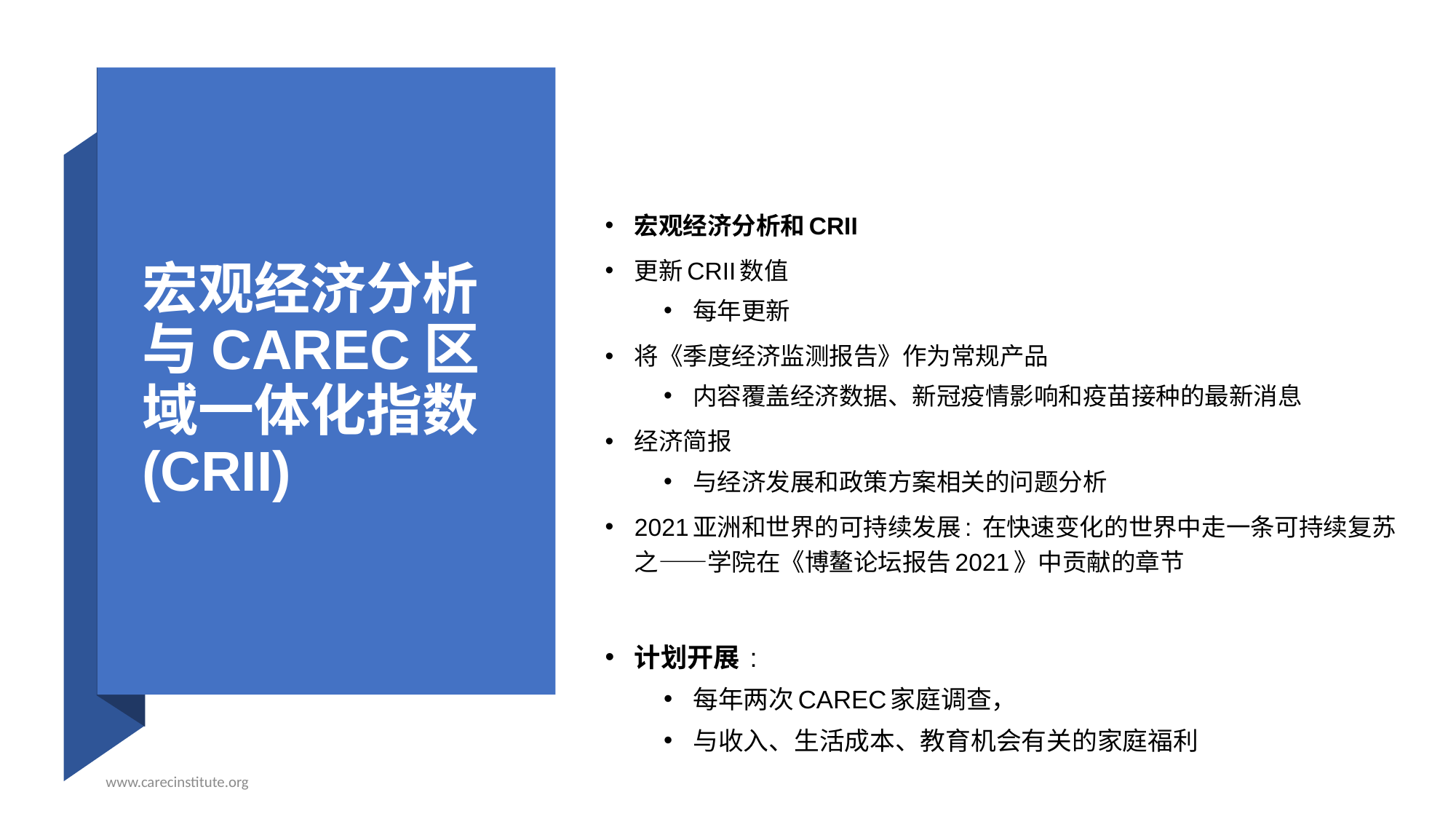

宏观经济分析和CRII
更新CRII数值
每年更新
将《季度经济监测报告》作为常规产品
内容覆盖经济数据、新冠疫情影响和疫苗接种的最新消息
经济简报
与经济发展和政策方案相关的问题分析
2021亚洲和世界的可持续发展: 在快速变化的世界中走一条可持续复苏之——学院在《博鳌论坛报告2021》中贡献的章节

计划开展 :
每年两次CAREC家庭调查，
与收入、生活成本、教育机会有关的家庭福利

# 宏观经济分析与CAREC区域一体化指数(CRII)
www.carecinstitute.org
5